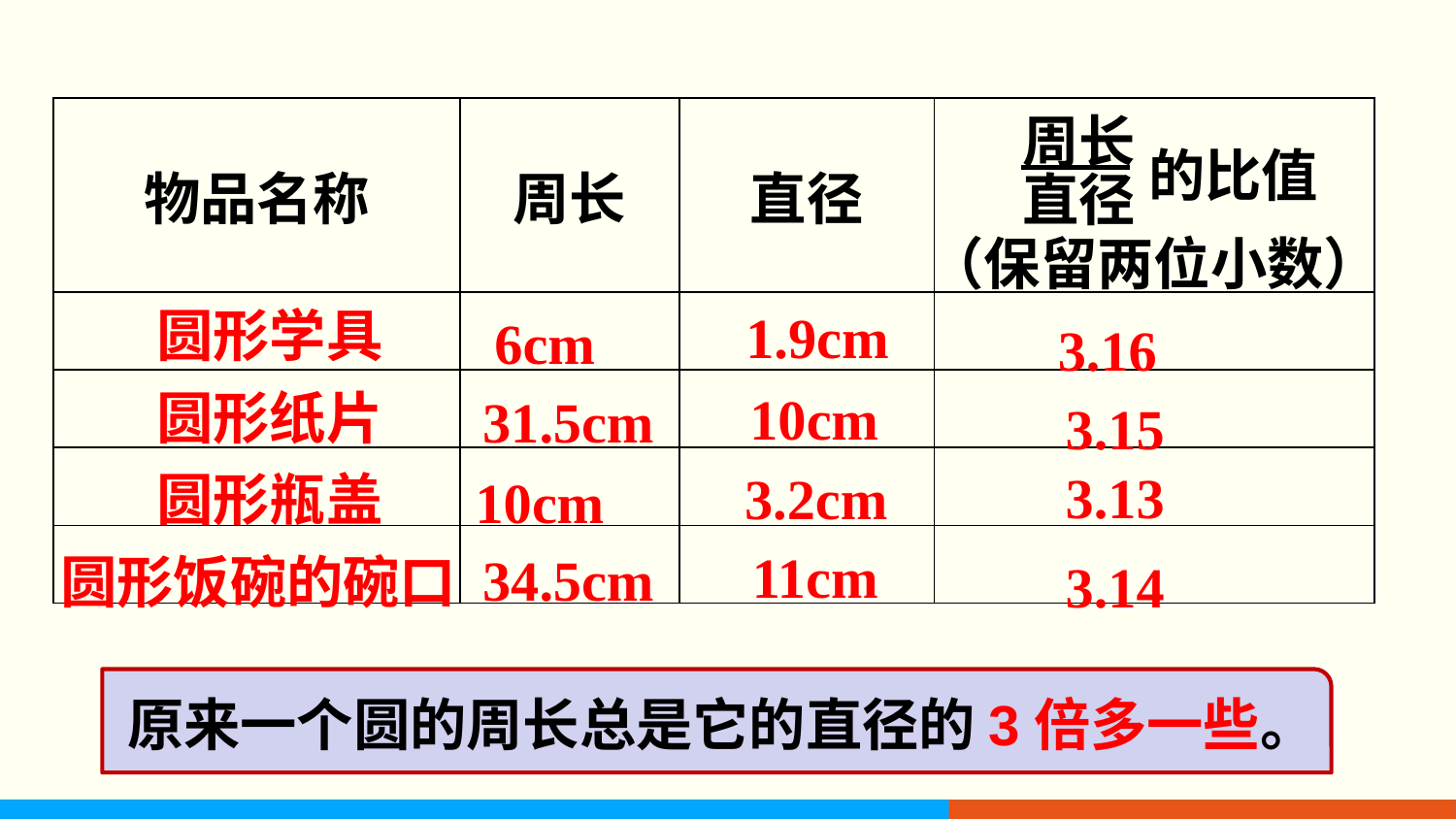

| 物品名称 | 周长 | 直径 |  |
| --- | --- | --- | --- |
|  |  |  |  |
|  |  |  |  |
|  |  |  |  |
|  |  |  |  |
周长
的比值
直径
（保留两位小数）
圆形学具
1.9cm
6cm
3.16
圆形纸片
10cm
31.5cm
3.15
3.13
3.2cm
圆形瓶盖
10cm
11cm
34.5cm
圆形饭碗的碗口
3.14
原来一个圆的周长总是它的直径的3倍多一些。